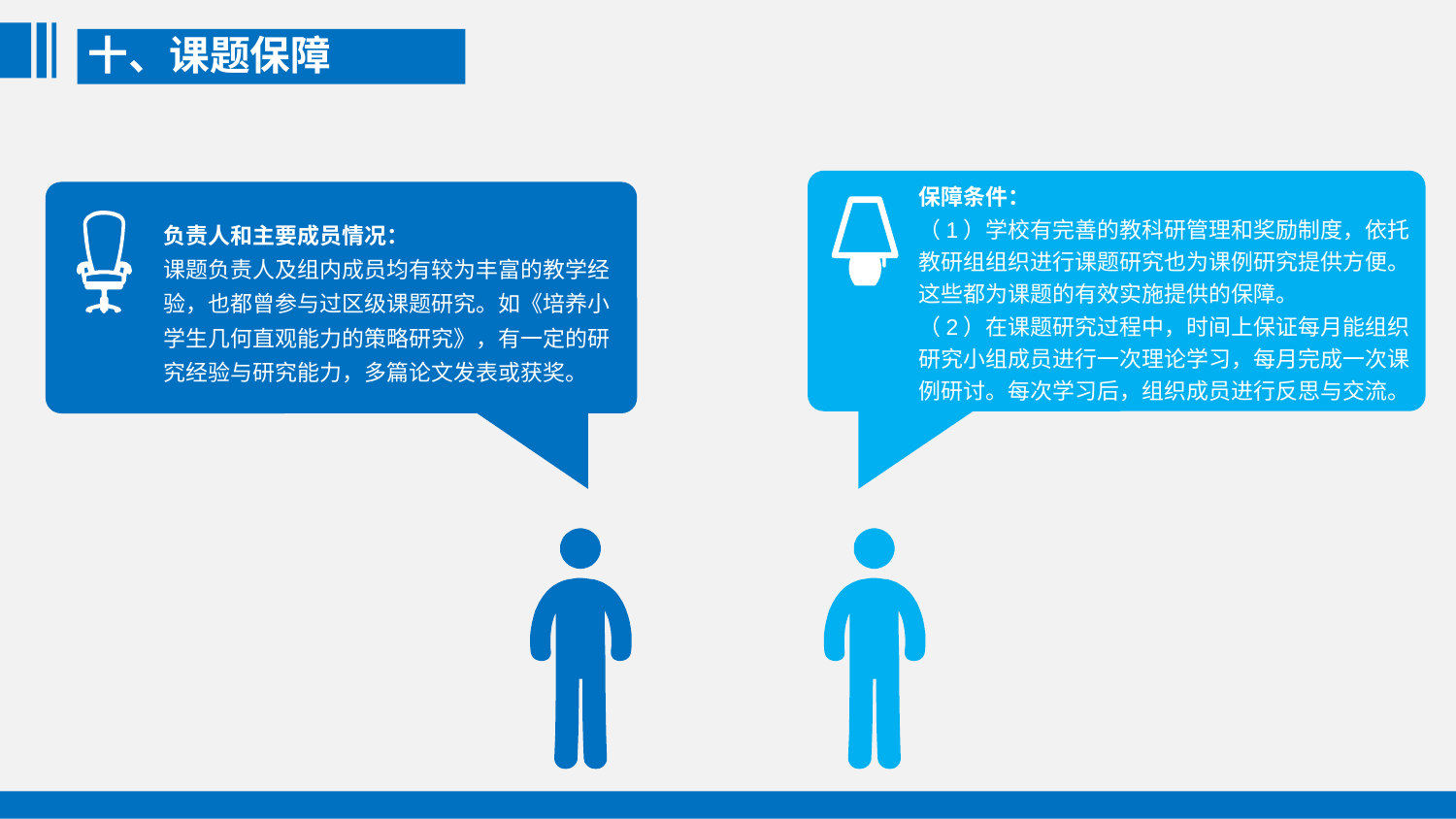

十、课题保障

保障条件：
（1）学校有完善的教科研管理和奖励制度，依托教研组组织进行课题研究也为课例研究提供方便。这些都为课题的有效实施提供的保障。
（2）在课题研究过程中，时间上保证每月能组织研究小组成员进行一次理论学习，每月完成一次课例研讨。每次学习后，组织成员进行反思与交流。

负责人和主要成员情况：
课题负责人及组内成员均有较为丰富的教学经验，也都曾参与过区级课题研究。如《培养小学生几何直观能力的策略研究》，有一定的研究经验与研究能力，多篇论文发表或获奖。